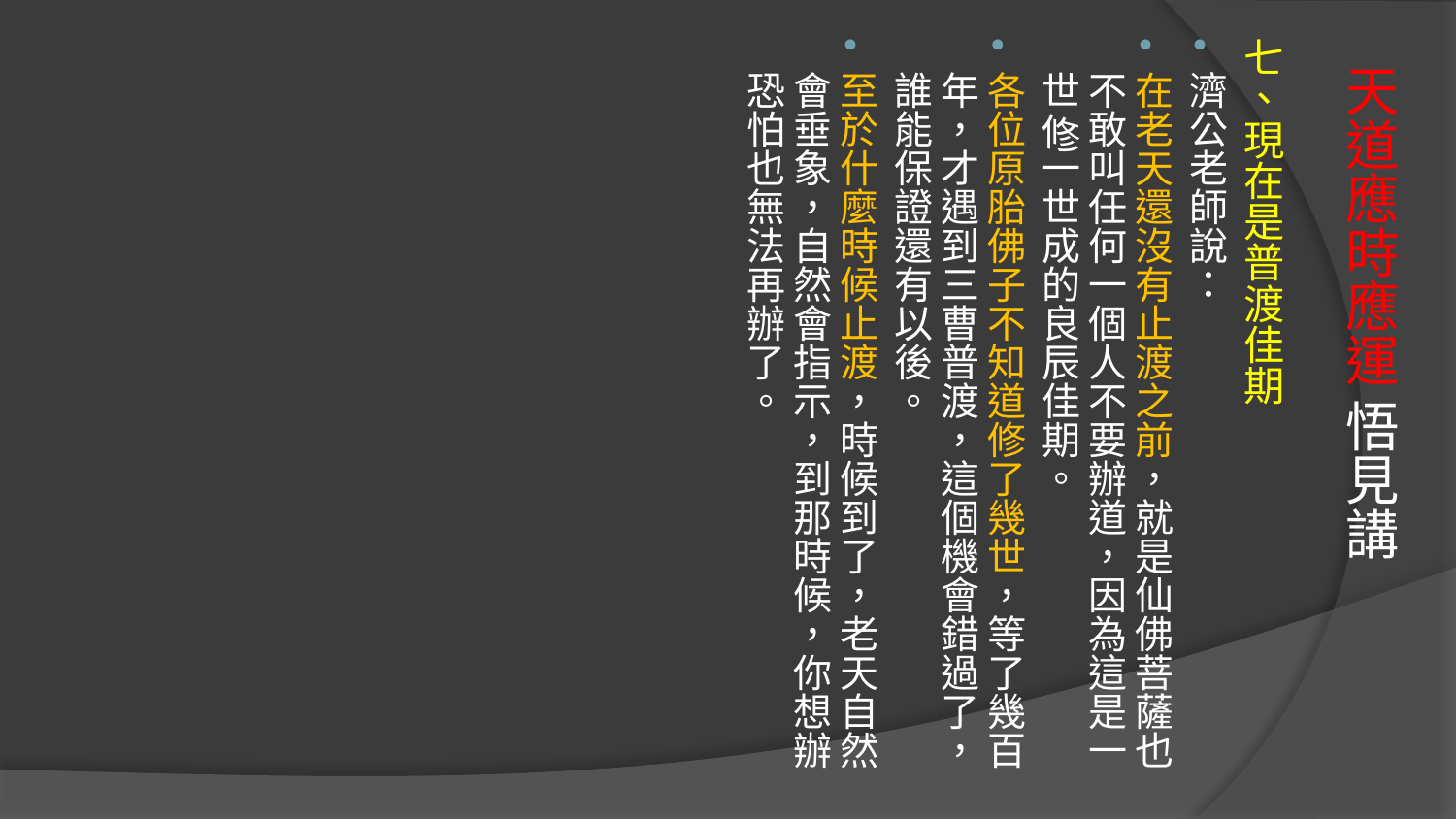

七、現在是普渡佳期
濟公老師說：
在老天還沒有止渡之前，就是仙佛菩薩也不敢叫任何一個人不要辦道，因為這是一世修一世成的良辰佳期。
各位原胎佛子不知道修了幾世，等了幾百年，才遇到三曹普渡，這個機會錯過了，誰能保證還有以後。
至於什麼時候止渡，時候到了，老天自然會垂象，自然會指示，到那時候，你想辦恐怕也無法再辦了。

# 天道應時應運 悟見講